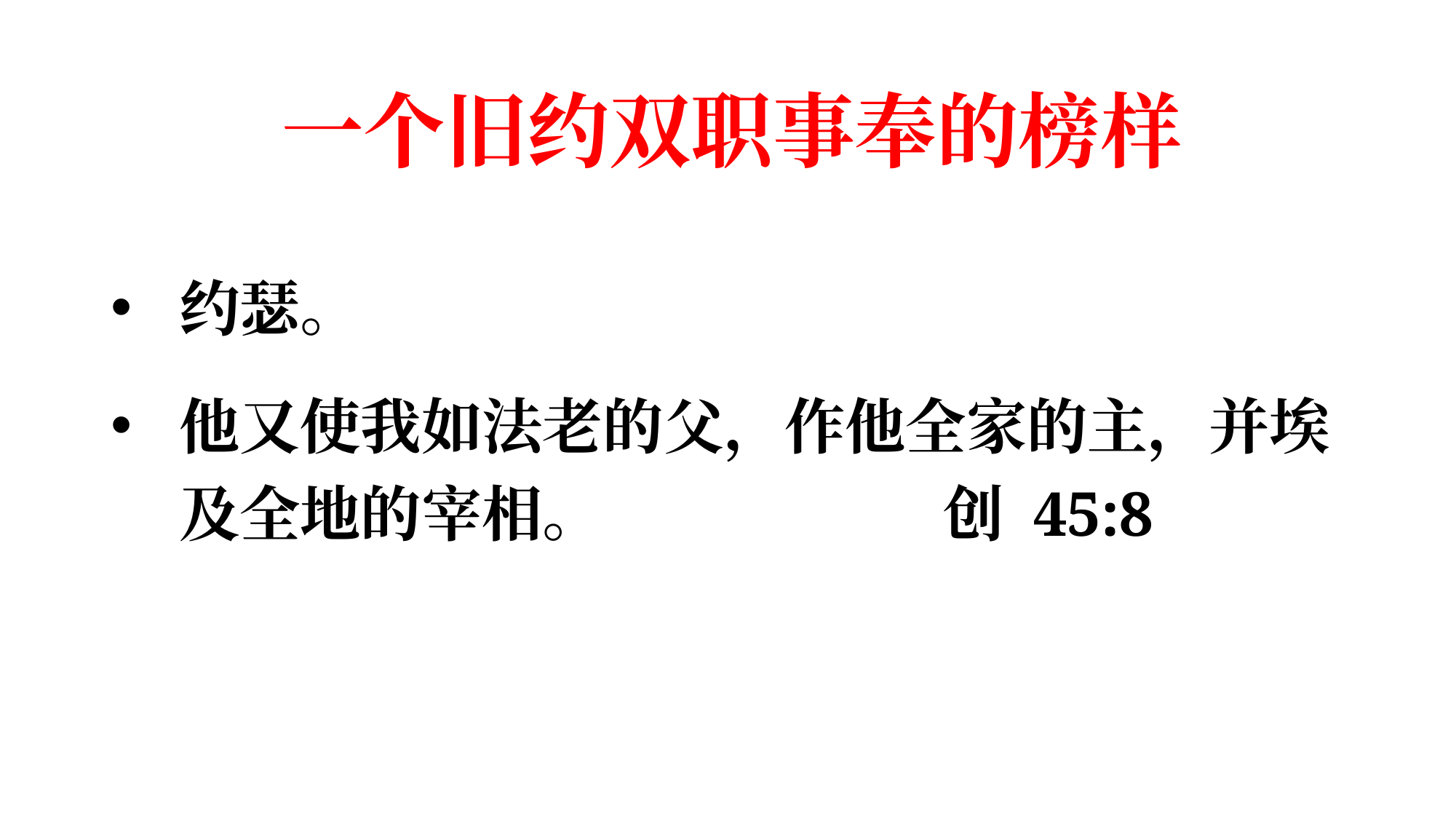

一个旧约双职事奉的榜样
约瑟。
他又使我如法老的父，作他全家的主，并埃及全地的宰相。  			创 45:8